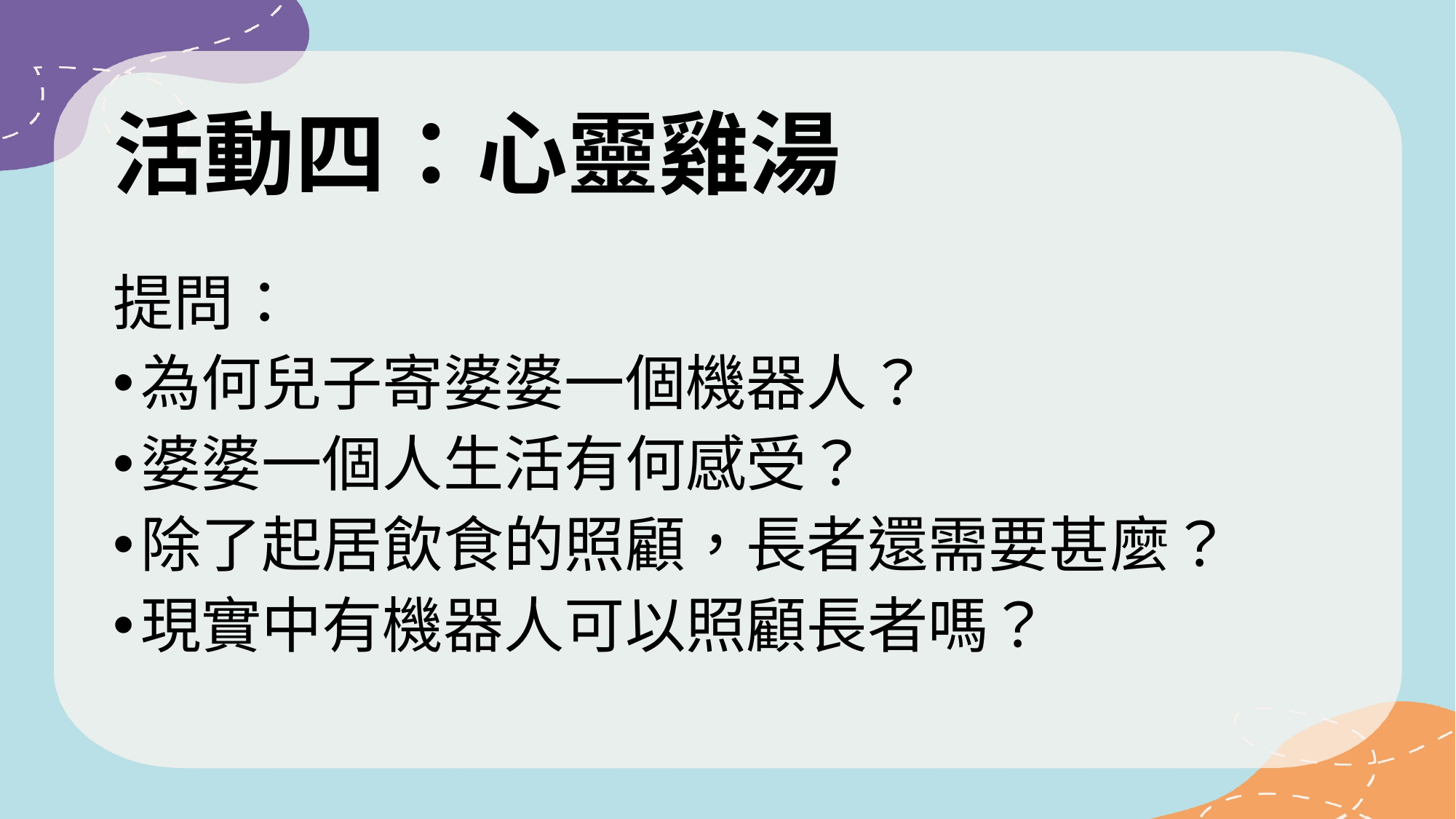

活動四：心靈雞湯
提問：
為何兒子寄婆婆一個機器人？
婆婆一個人生活有何感受？
除了起居飲食的照顧，長者還需要甚麼？
現實中有機器人可以照顧長者嗎？